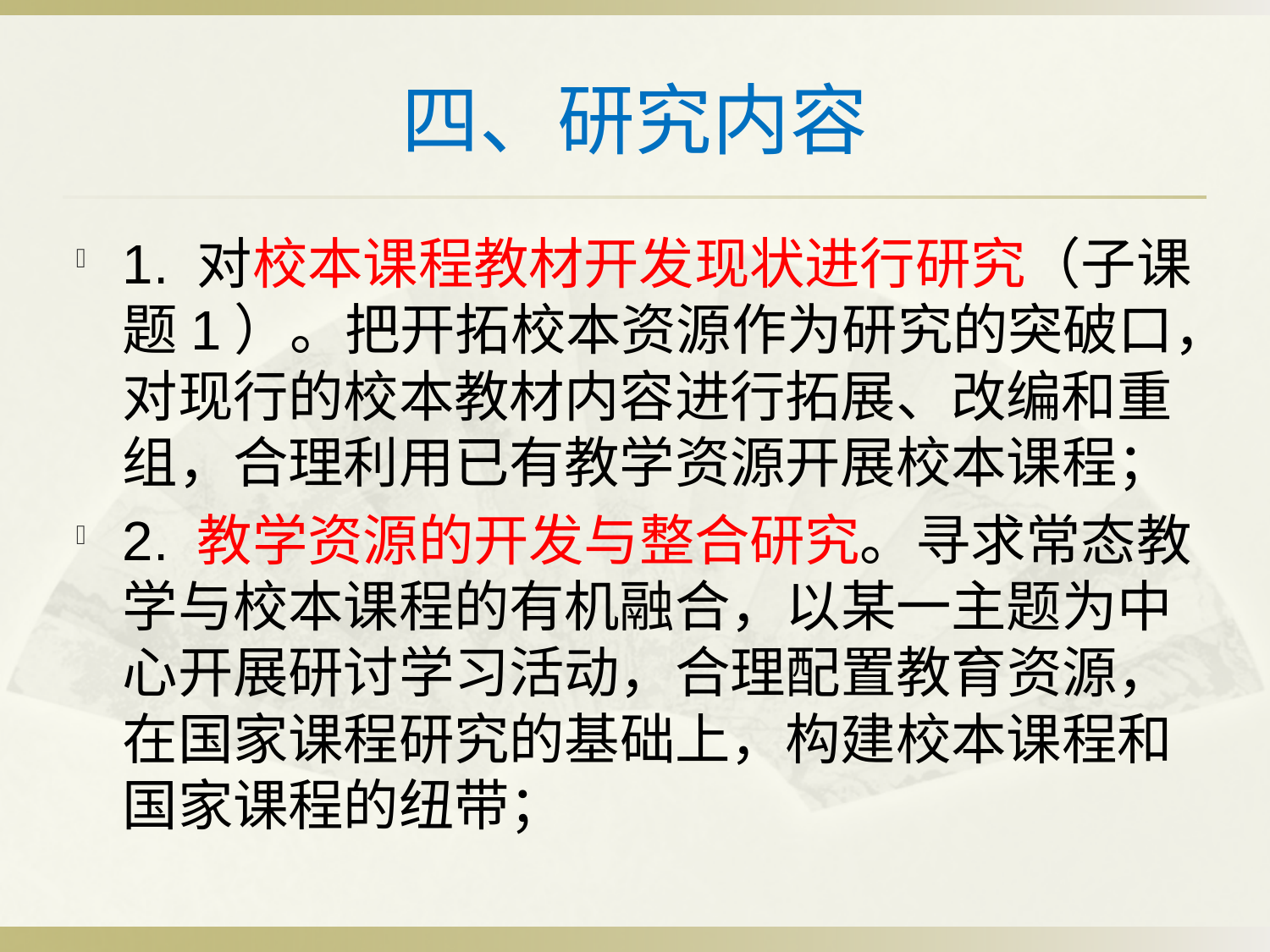

# 四、研究内容
1. 对校本课程教材开发现状进行研究（子课题1）。把开拓校本资源作为研究的突破口，对现行的校本教材内容进行拓展、改编和重组，合理利用已有教学资源开展校本课程；
2. 教学资源的开发与整合研究。寻求常态教学与校本课程的有机融合，以某一主题为中心开展研讨学习活动，合理配置教育资源，在国家课程研究的基础上，构建校本课程和国家课程的纽带；